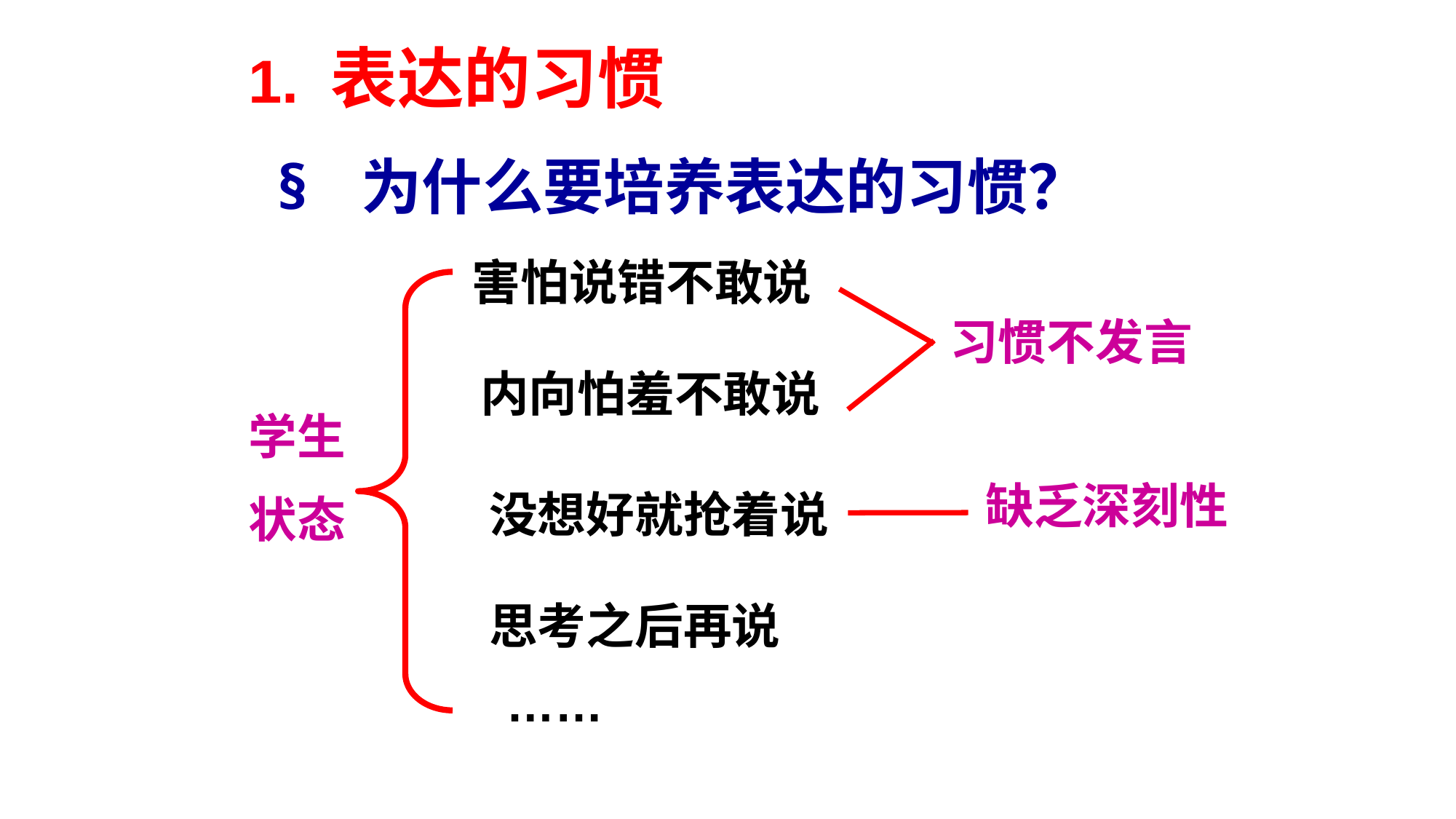

1. 表达的习惯
§ 为什么要培养表达的习惯？
害怕说错不敢说

习惯不发言
内向怕羞不敢说
学生
状态
缺乏深刻性
没想好就抢着说

思考之后再说
……